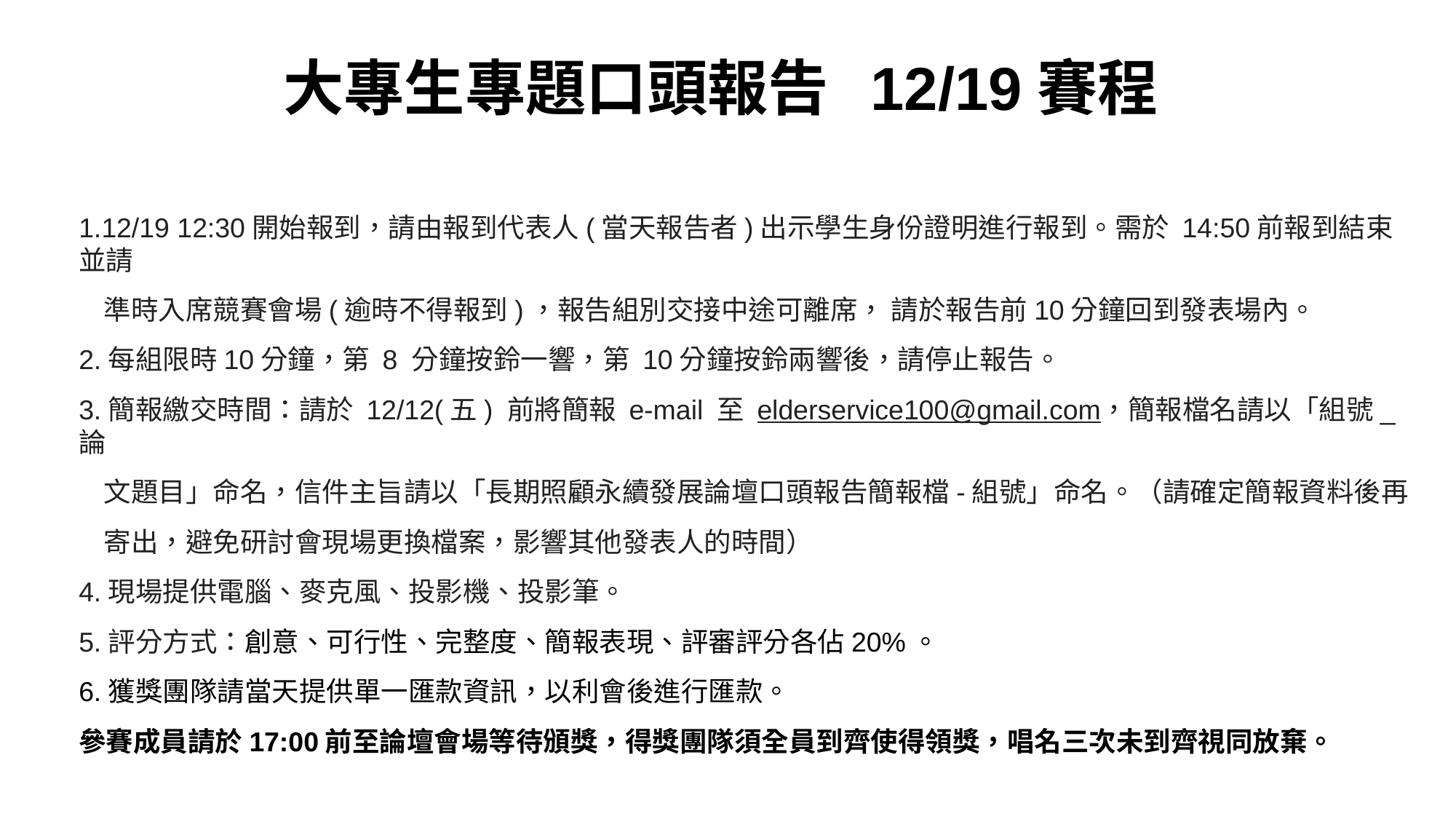

# 大專生專題口頭報告  12/19賽程
1.12/19 12:30開始報到，請由報到代表人(當天報告者)出示學生身份證明進行報到。需於 14:50前報到結束並請
   準時入席競賽會場(逾時不得報到)，報告組別交接中途可離席， 請於報告前10分鐘回到發表場內。
2.每組限時10分鐘，第 8 分鐘按鈴一響，第 10分鐘按鈴兩響後，請停止報告。
3.簡報繳交時間：請於 12/12(五) 前將簡報 e-mail 至 elderservice100@gmail.com，簡報檔名請以「組號_論
   文題目」命名，信件主旨請以「長期照顧永續發展論壇口頭報告簡報檔-組號」命名。（請確定簡報資料後再
   寄出，避免研討會現場更換檔案，影響其他發表人的時間）
4.現場提供電腦、麥克風、投影機、投影筆。
5.評分方式：創意、可行性、完整度、簡報表現、評審評分各佔20%。
6.獲獎團隊請當天提供單一匯款資訊，以利會後進行匯款。
參賽成員請於17:00前至論壇會場等待頒獎，得獎團隊須全員到齊使得領獎，唱名三次未到齊視同放棄。